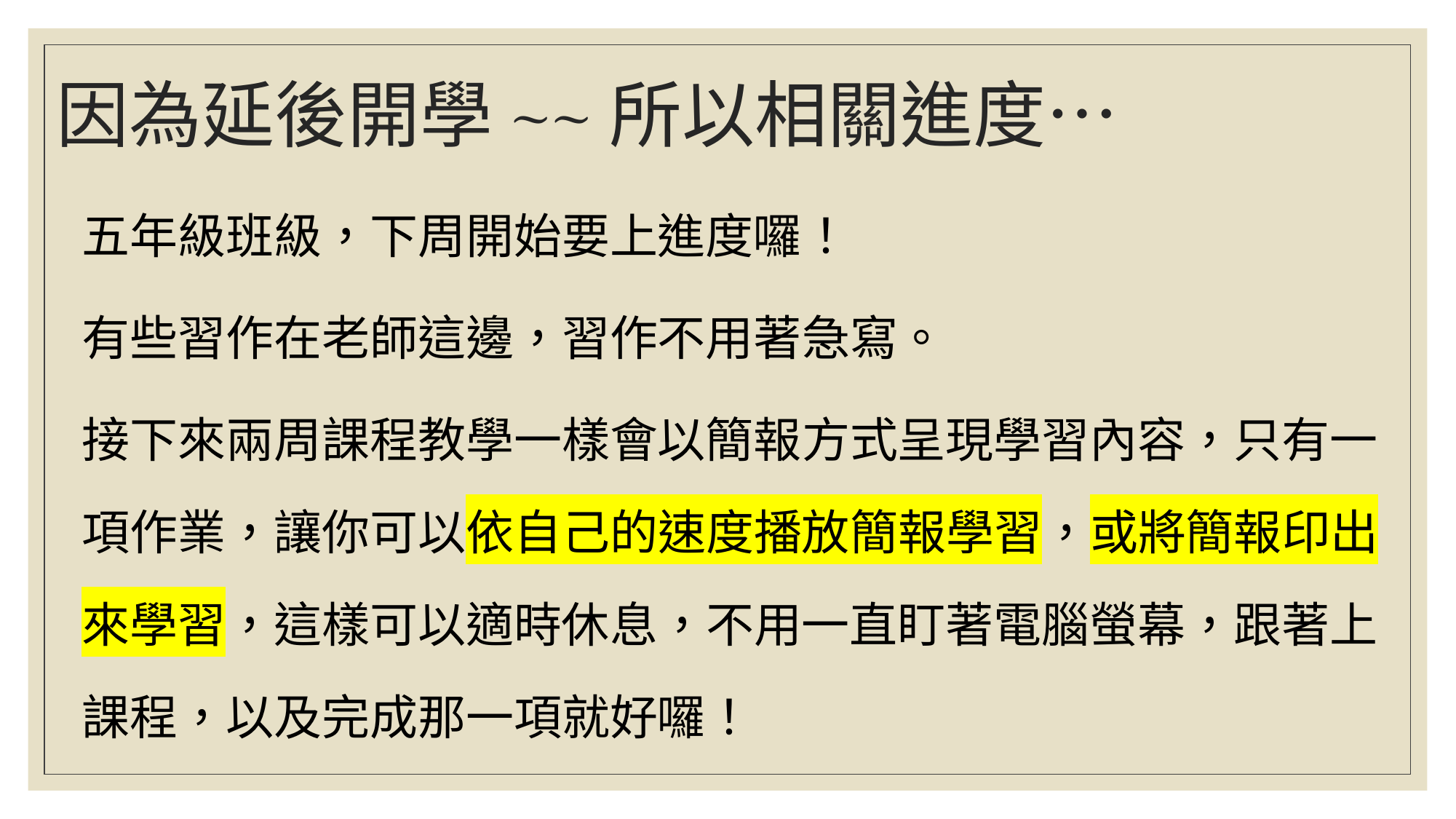

# 因為延後開學~~所以相關進度…
五年級班級，下周開始要上進度囉！
有些習作在老師這邊，習作不用著急寫。
接下來兩周課程教學一樣會以簡報方式呈現學習內容，只有一項作業，讓你可以依自己的速度播放簡報學習，或將簡報印出來學習，這樣可以適時休息，不用一直盯著電腦螢幕，跟著上課程，以及完成那一項就好囉！